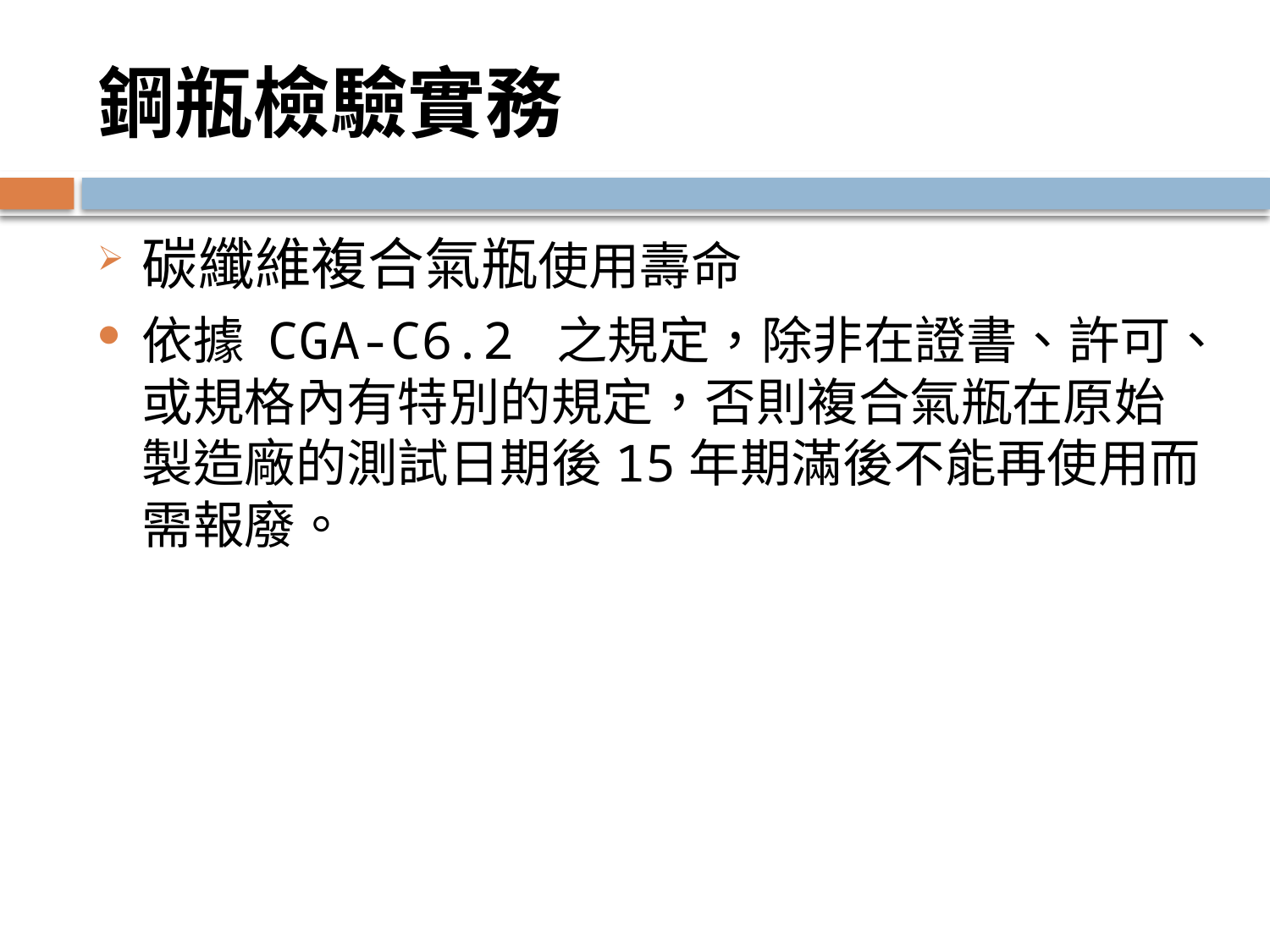

# 鋼瓶檢驗實務
碳纖維複合氣瓶使用壽命
依據 CGA-C6.2 之規定，除非在證書、許可、或規格內有特別的規定，否則複合氣瓶在原始製造廠的測試日期後15年期滿後不能再使用而需報廢。